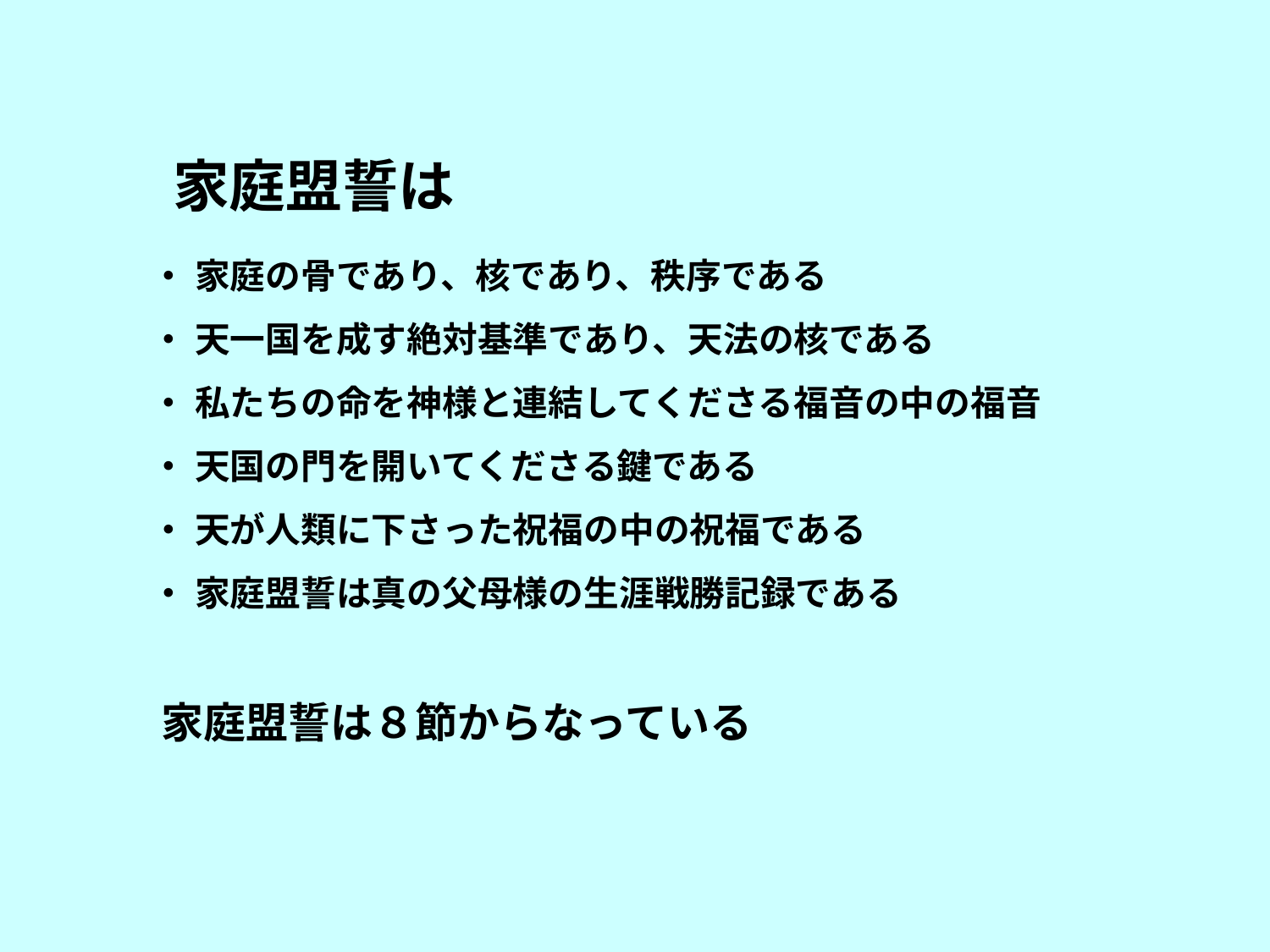

家庭盟誓は
# ・ 家庭の骨であり、核であり、秩序である ・ 天一国を成す絶対基準であり、天法の核である ・ 私たちの命を神様と連結してくださる福音の中の福音 ・ 天国の門を開いてくださる鍵である ・ 天が人類に下さった祝福の中の祝福である ・ 家庭盟誓は真の父母様の生涯戦勝記録である
家庭盟誓は８節からなっている